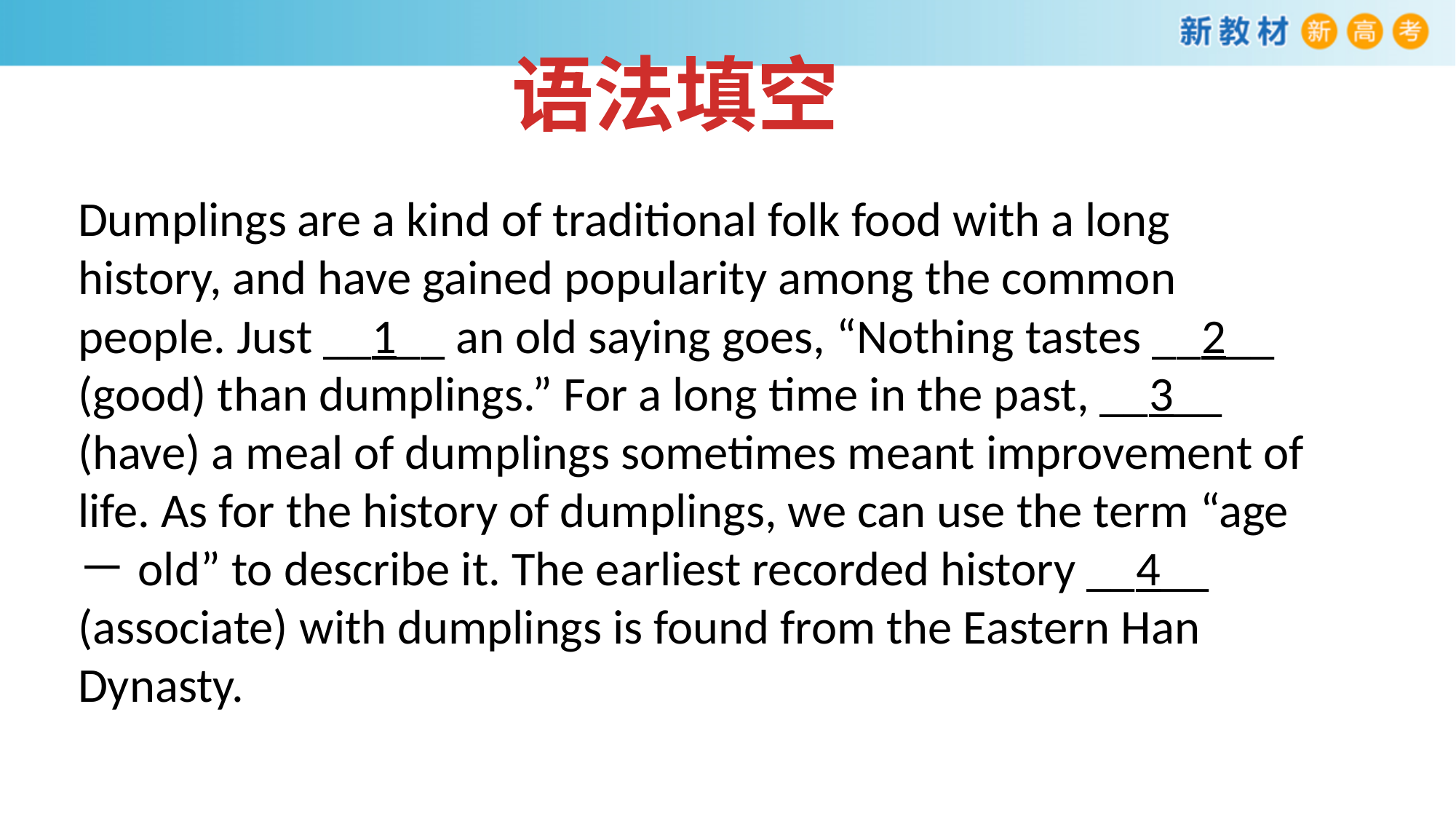

语法填空
Dumplings are a kind of traditional folk food with a long history, and have gained popularity among the common people. Just __1__ an old saying goes, “Nothing tastes __2__ (good) than dumplings.” For a long time in the past, __3__ (have) a meal of dumplings sometimes meant improvement of life. As for the history of dumplings, we can use the term “age－old” to describe it. The earliest recorded history __4__ (associate) with dumplings is found from the Eastern Han Dynasty.